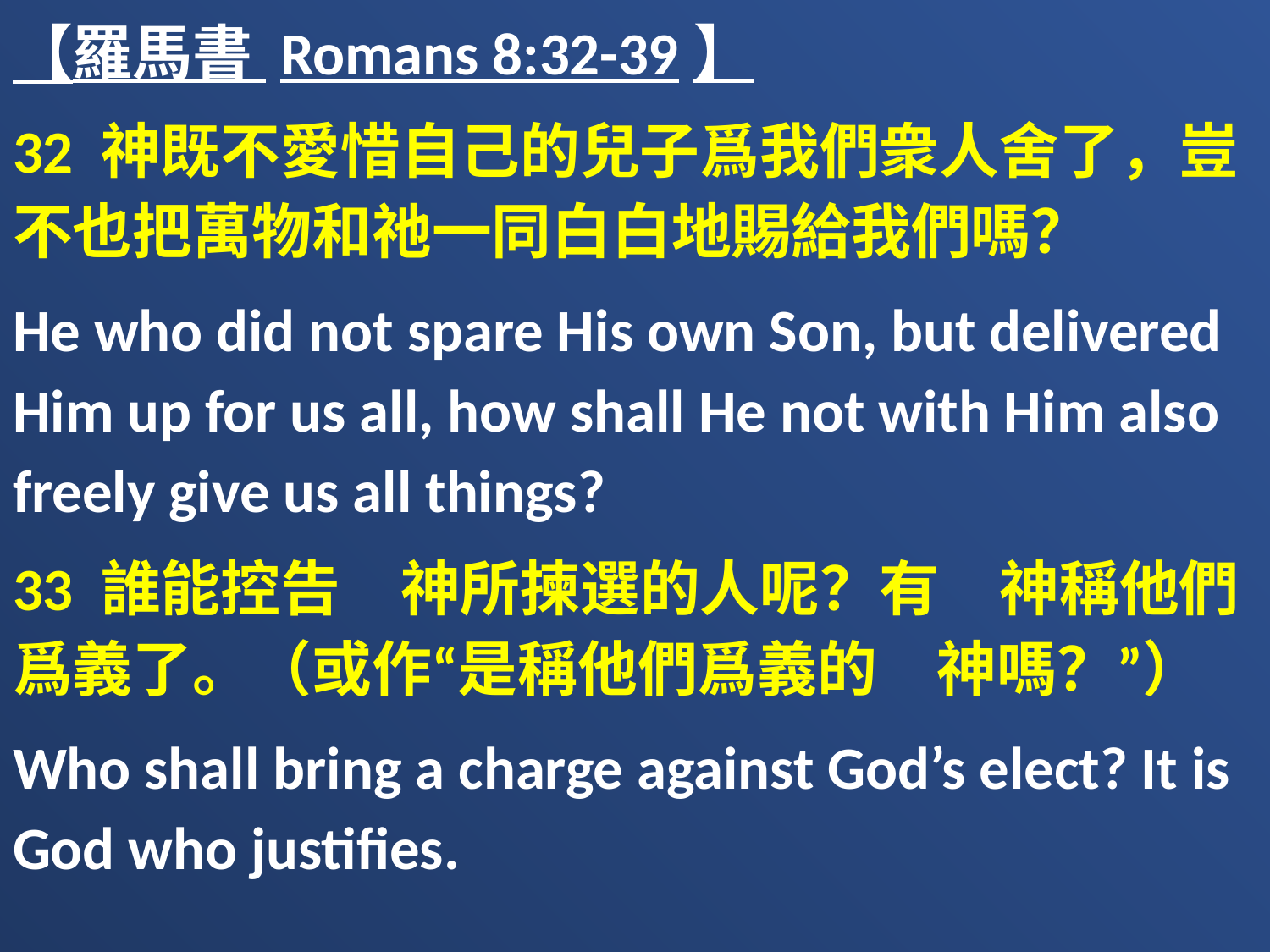

【羅馬書 Romans 8:32-39】
32 神既不愛惜自己的兒子爲我們衆人舍了，豈不也把萬物和祂一同白白地賜給我們嗎？
He who did not spare His own Son, but delivered Him up for us all, how shall He not with Him also freely give us all things?
33 誰能控告　神所揀選的人呢？有　神稱他們爲義了。（或作“是稱他們爲義的　神嗎？”）
Who shall bring a charge against God’s elect? It is God who justifies.